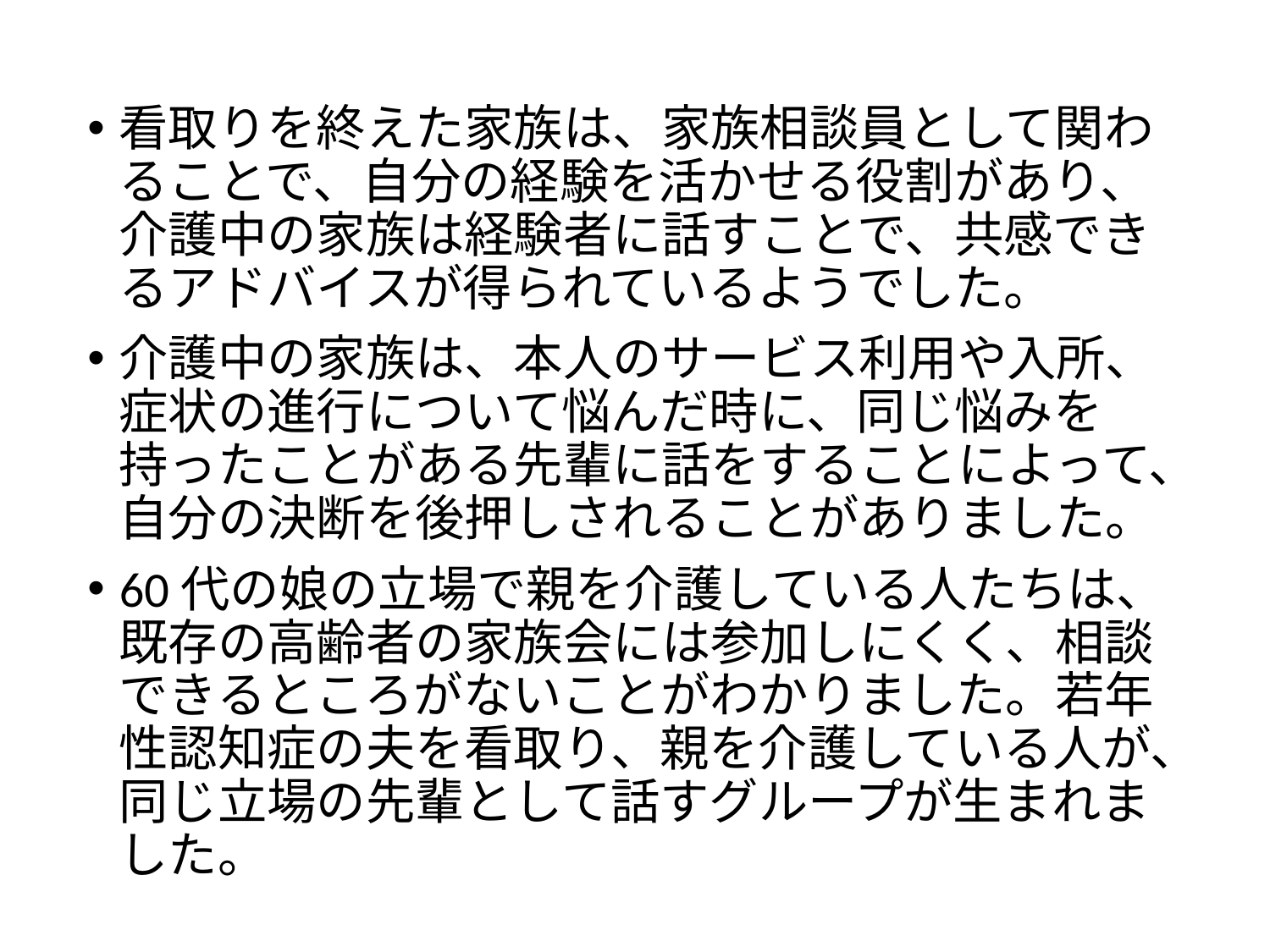

#
看取りを終えた家族は、家族相談員として関わることで、自分の経験を活かせる役割があり、介護中の家族は経験者に話すことで、共感できるアドバイスが得られているようでした。
介護中の家族は、本人のサービス利用や入所、症状の進行について悩んだ時に、同じ悩みを持ったことがある先輩に話をすることによって、自分の決断を後押しされることがありました。
60代の娘の立場で親を介護している人たちは、既存の高齢者の家族会には参加しにくく、相談できるところがないことがわかりました。若年性認知症の夫を看取り、親を介護している人が、同じ立場の先輩として話すグループが生まれました。